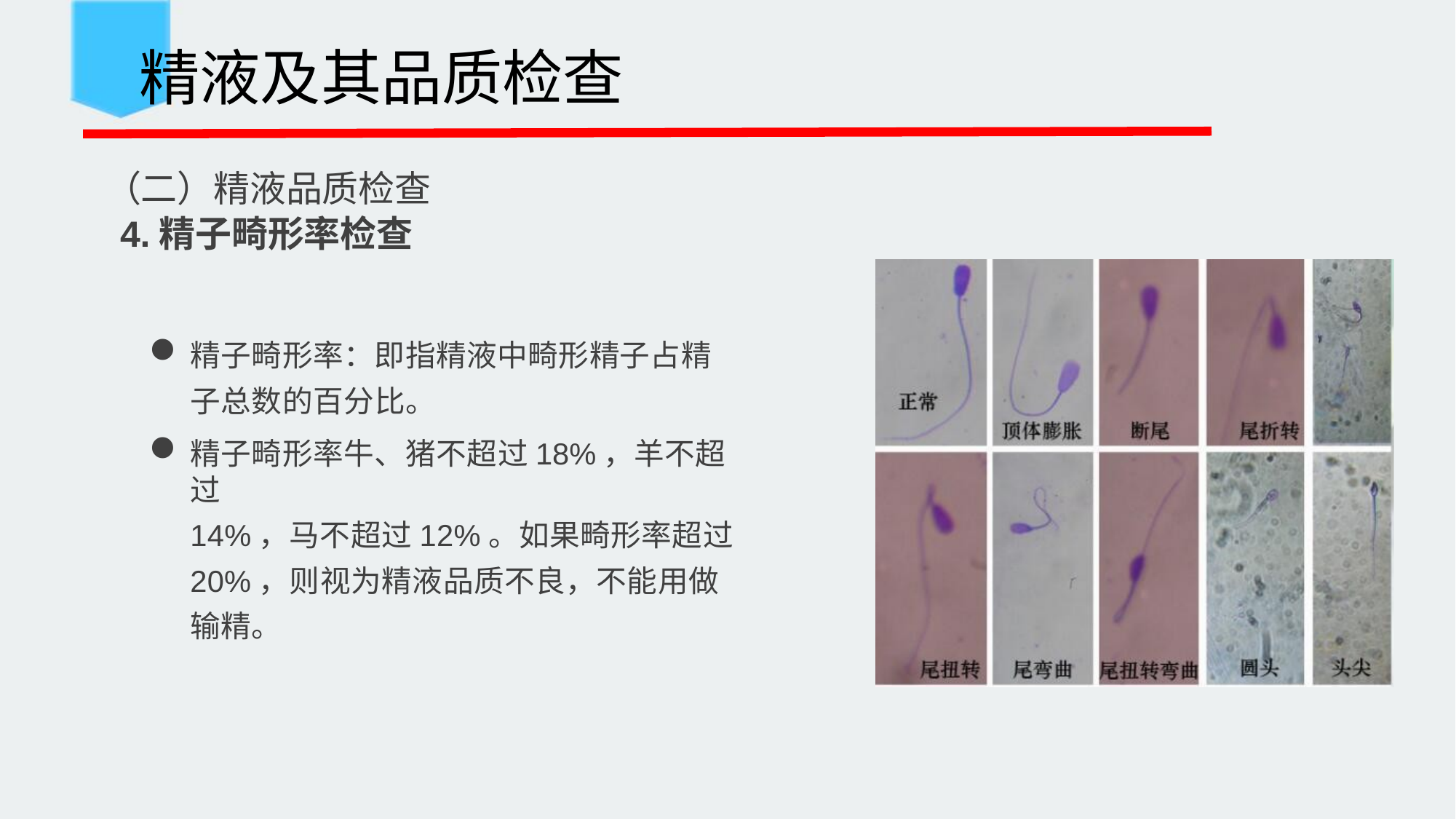

精液及其品质检查
  （二）精液品质检查
    4.精子畸形率检查

精子畸形率：即指精液中畸形精子占精 子总数的百分比。
精子畸形率牛、猪不超过18%，羊不超过
14%，马不超过12%。如果畸形率超过
20%，则视为精液品质不良，不能用做
输精。